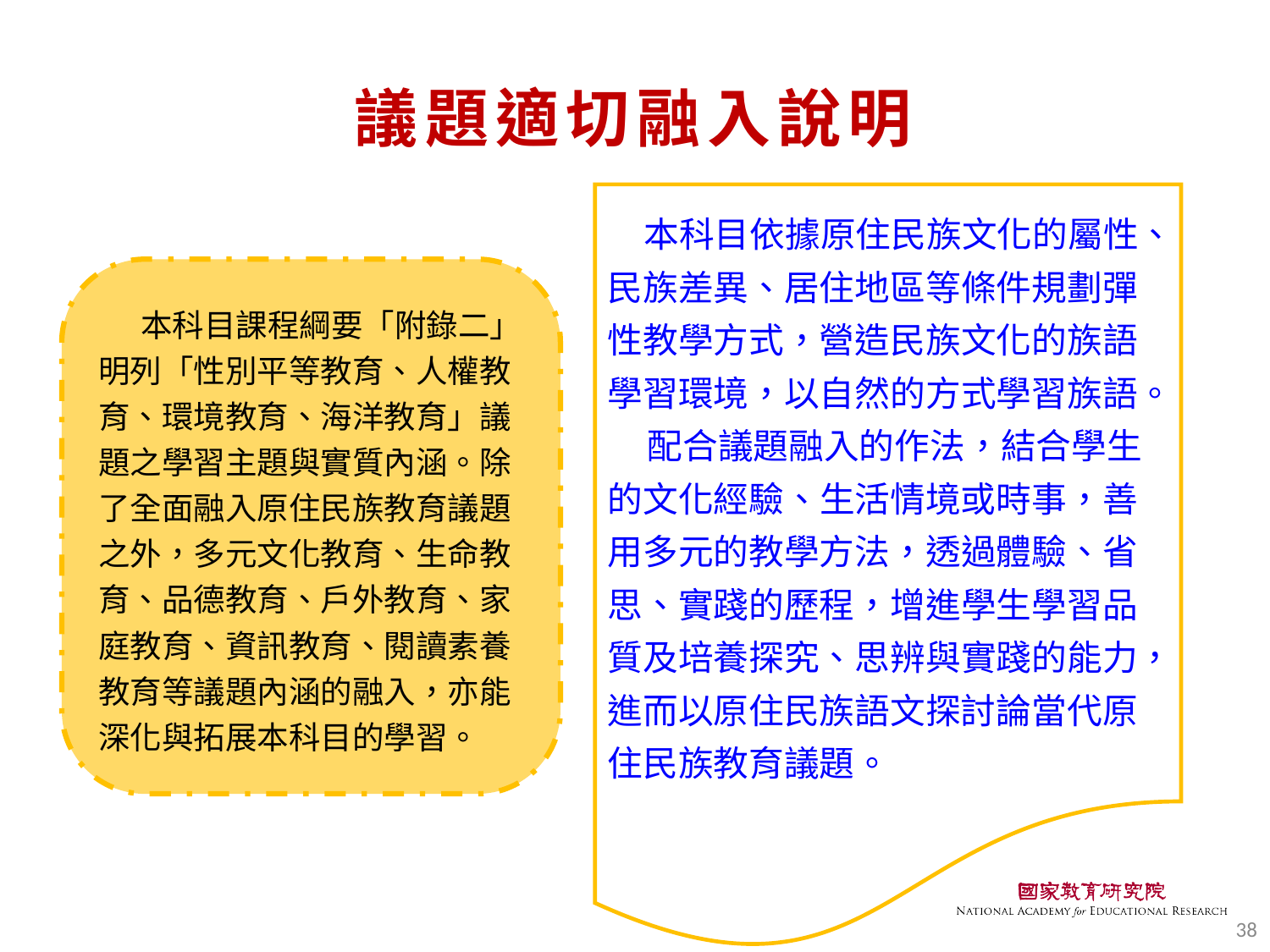

# 議題適切融入說明
    本科目依據原住民族文化的屬性、民族差異、居住地區等條件規劃彈性教學方式，營造民族文化的族語學習環境，以自然的方式學習族語。
    配合議題融入的作法，結合學生的文化經驗、生活情境或時事，善用多元的教學方法，透過體驗、省思、實踐的歷程，增進學生學習品質及培養探究、思辨與實踐的能力，進而以原住民族語文探討論當代原住民族教育議題。
本科目課程綱要「附錄二」明列「性別平等教育、人權教育、環境教育、海洋教育」議題之學習主題與實質內涵。除了全面融入原住民族教育議題之外，多元文化教育、生命教育、品德教育、戶外教育、家庭教育、資訊教育、閱讀素養教育等議題內涵的融入，亦能深化與拓展本科目的學習。
38